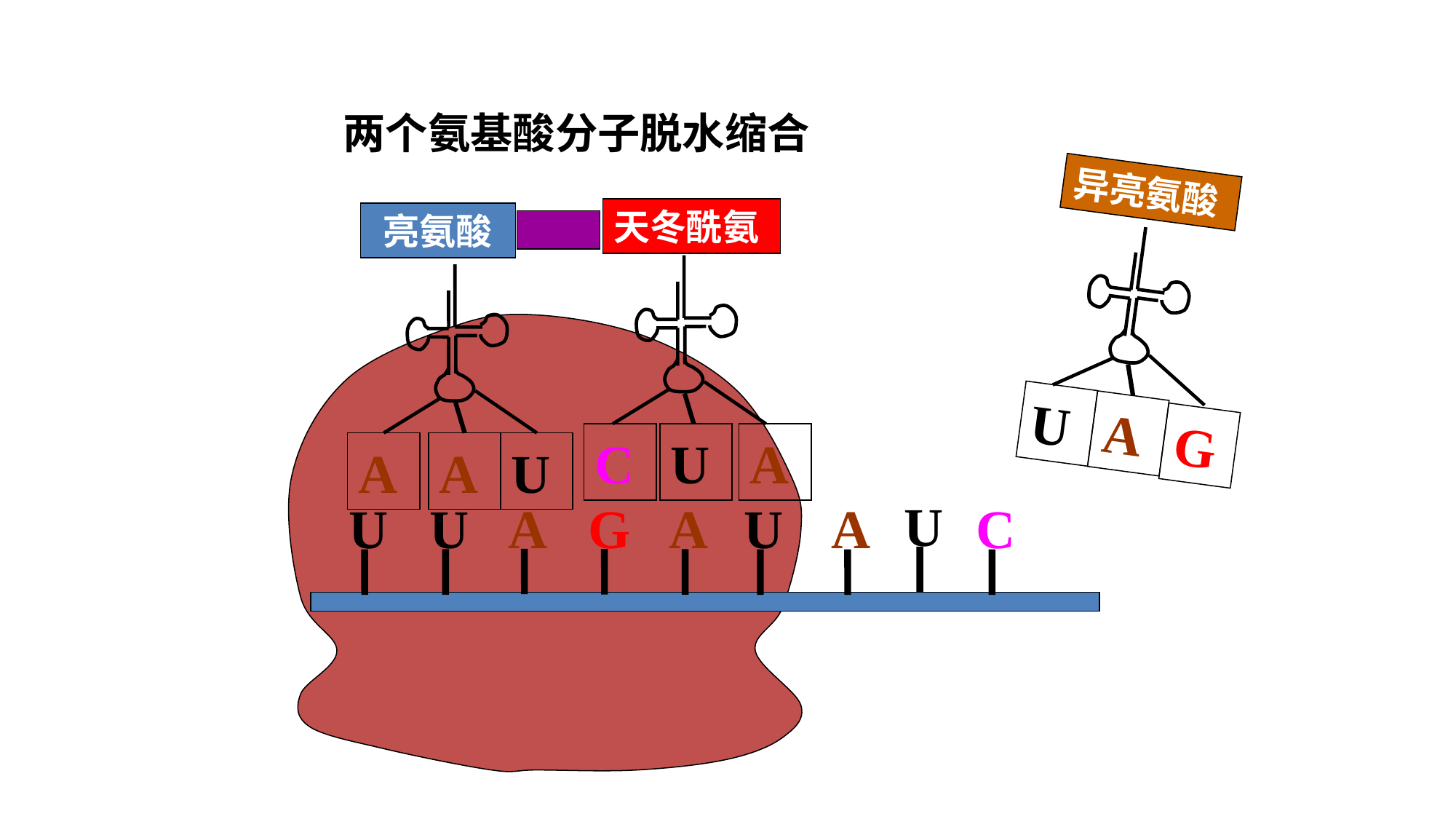

两个氨基酸分子脱水缩合
异亮氨酸

U
A
G
天冬酰氨

C
U
A
亮氨酸

A
A
U

U

A

U

G

A

U

U

A

C